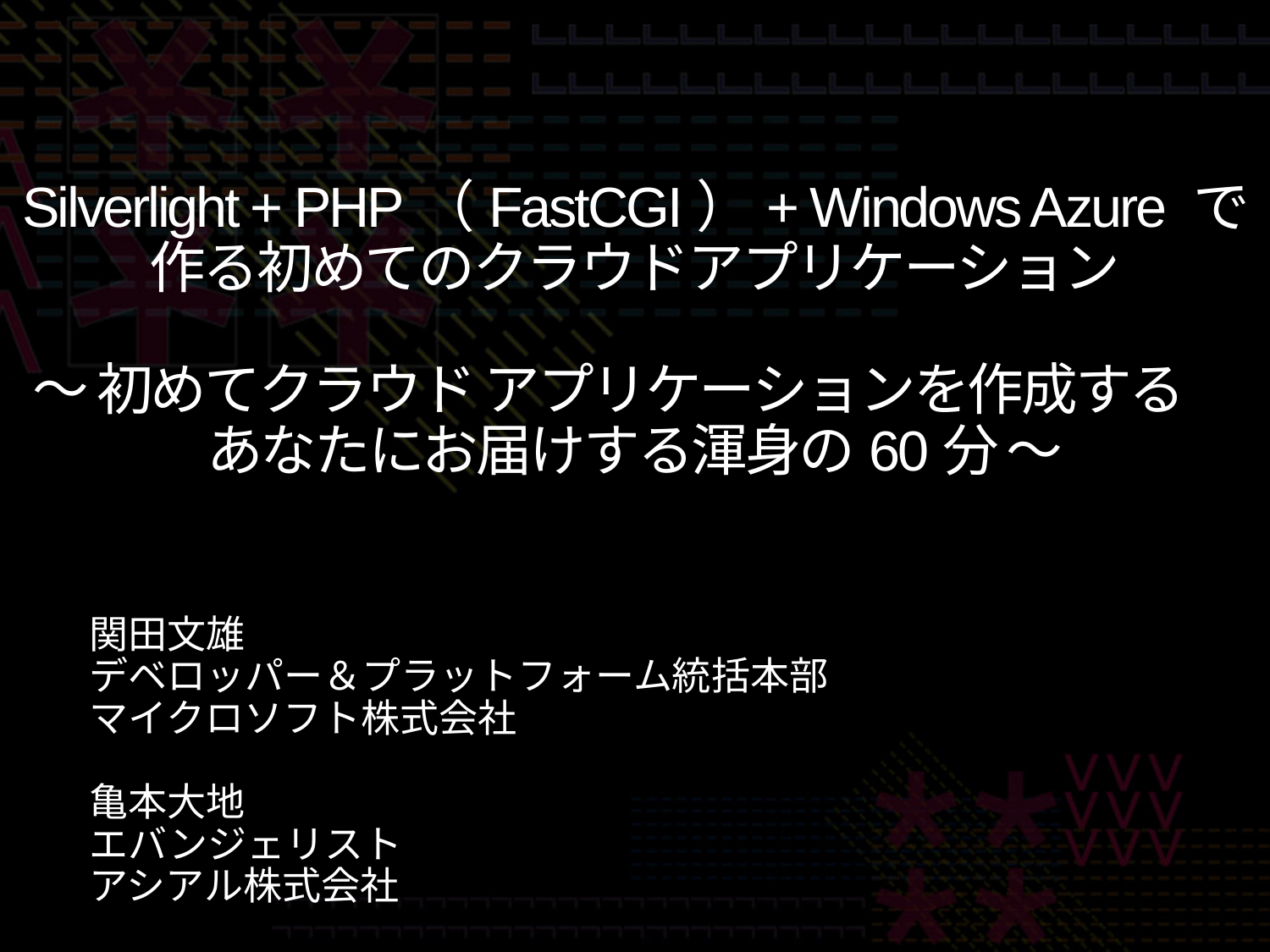

# Silverlight + PHP（FastCGI）+ Windows Azure で作る初めてのクラウドアプリケーション ～ 初めてクラウド アプリケーションを作成する　あなたにお届けする渾身の60分 ～
関田文雄
デベロッパー＆プラットフォーム統括本部
マイクロソフト株式会社

亀本大地
エバンジェリスト
アシアル株式会社